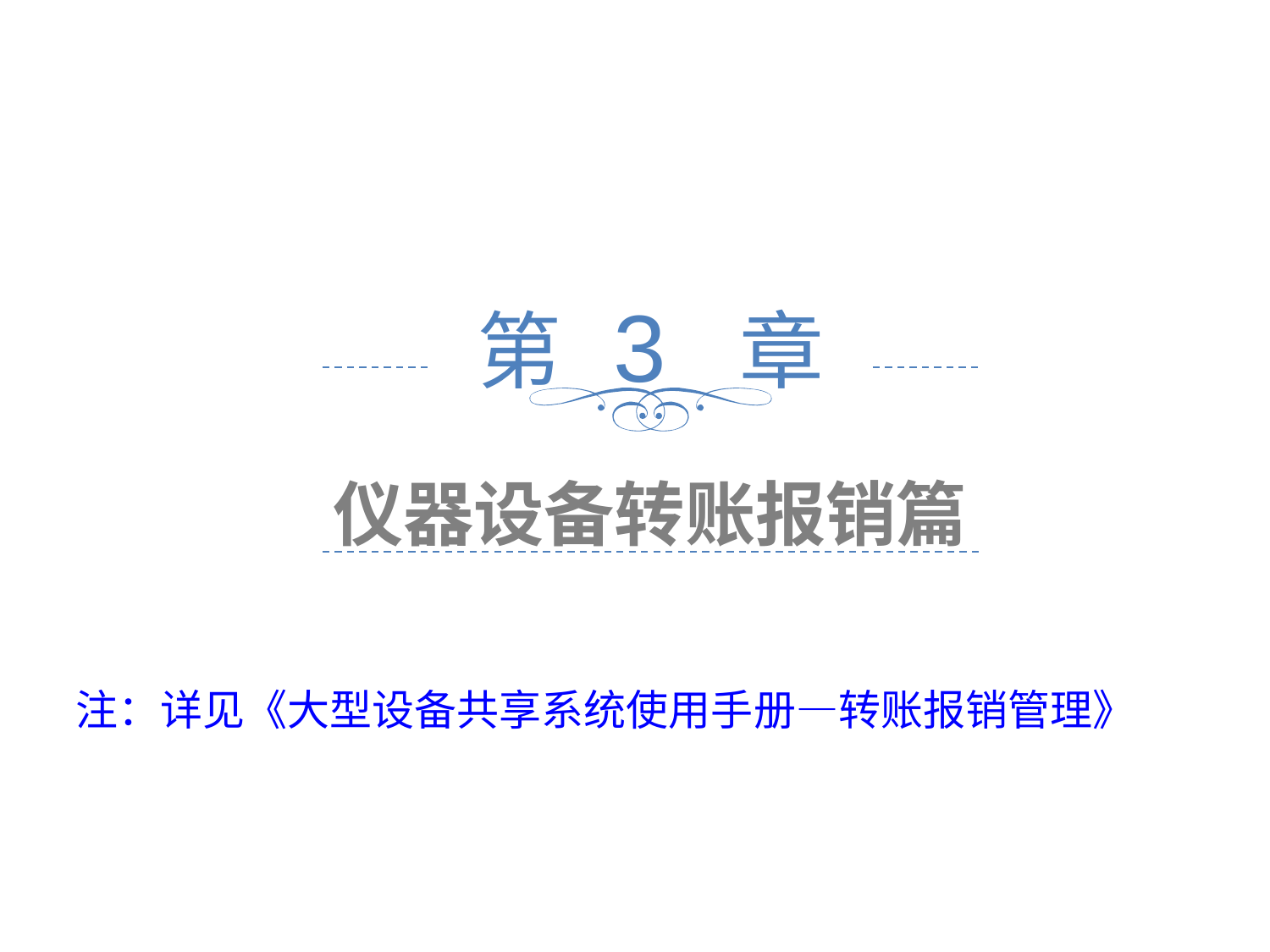

3
第
章

仪器设备转账报销篇
注：详见《大型设备共享系统使用手册—转账报销管理》